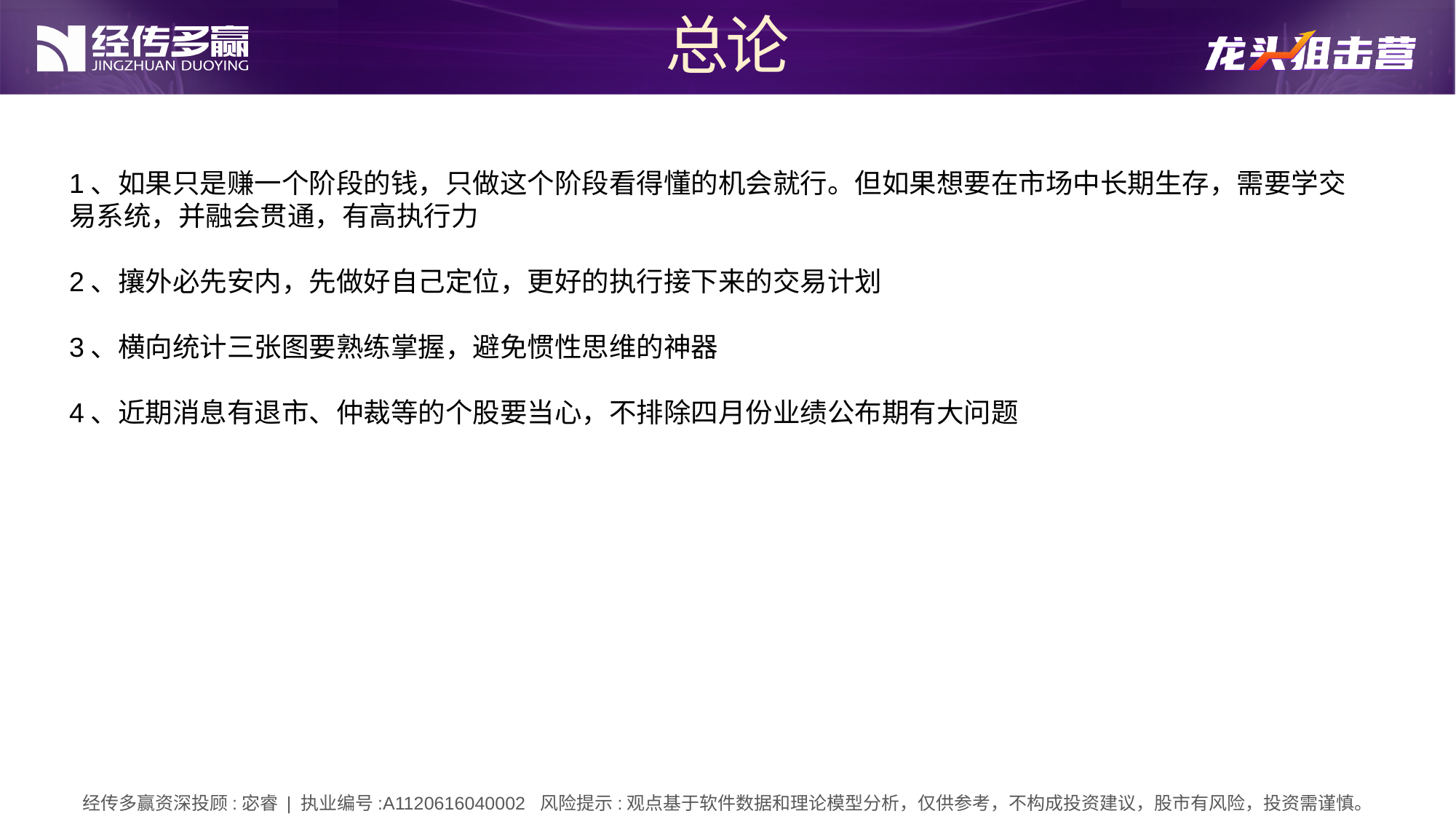

总论
1、如果只是赚一个阶段的钱，只做这个阶段看得懂的机会就行。但如果想要在市场中长期生存，需要学交易系统，并融会贯通，有高执行力

2、攘外必先安内，先做好自己定位，更好的执行接下来的交易计划

3、横向统计三张图要熟练掌握，避免惯性思维的神器

4、近期消息有退市、仲裁等的个股要当心，不排除四月份业绩公布期有大问题